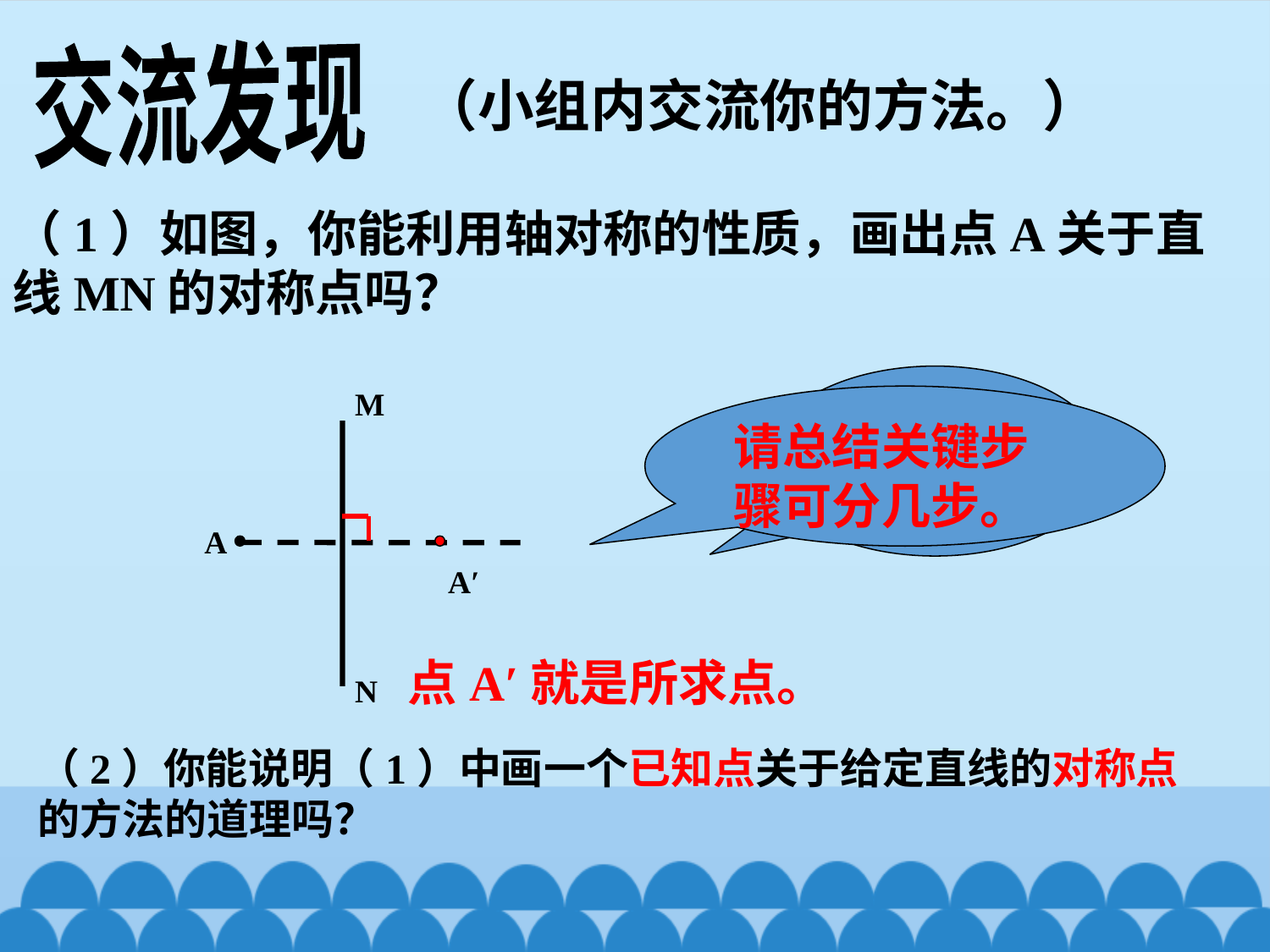

交流发现
（小组内交流你的方法。）
（1）如图，你能利用轴对称的性质，画出点A关于直线MN的对称点吗？
作垂线，取相等。
M

A
N
请总结关键步骤可分几步。

A′
点A′就是所求点。
（2）你能说明（1）中画一个已知点关于给定直线的对称点的方法的道理吗？